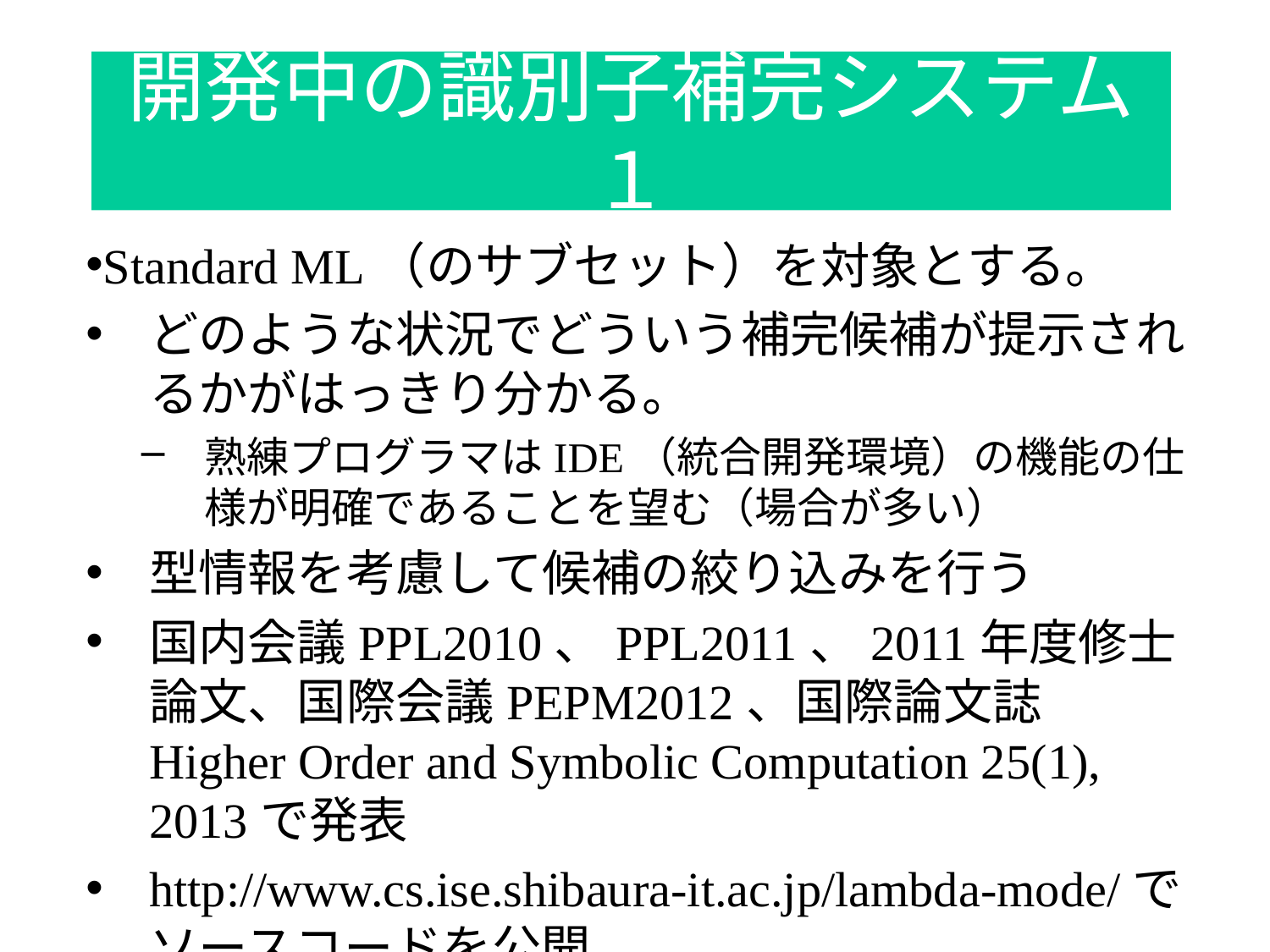

開発中の識別子補完システム１
Standard ML（のサブセット）を対象とする。
どのような状況でどういう補完候補が提示されるかがはっきり分かる。
熟練プログラマはIDE（統合開発環境）の機能の仕様が明確であることを望む（場合が多い）
型情報を考慮して候補の絞り込みを行う
国内会議PPL2010、PPL2011、2011年度修士論文、国際会議PEPM2012、国際論文誌Higher Order and Symbolic Computation 25(1), 2013で発表
http://www.cs.ise.shibaura-it.ac.jp/lambda-mode/でソースコードを公開